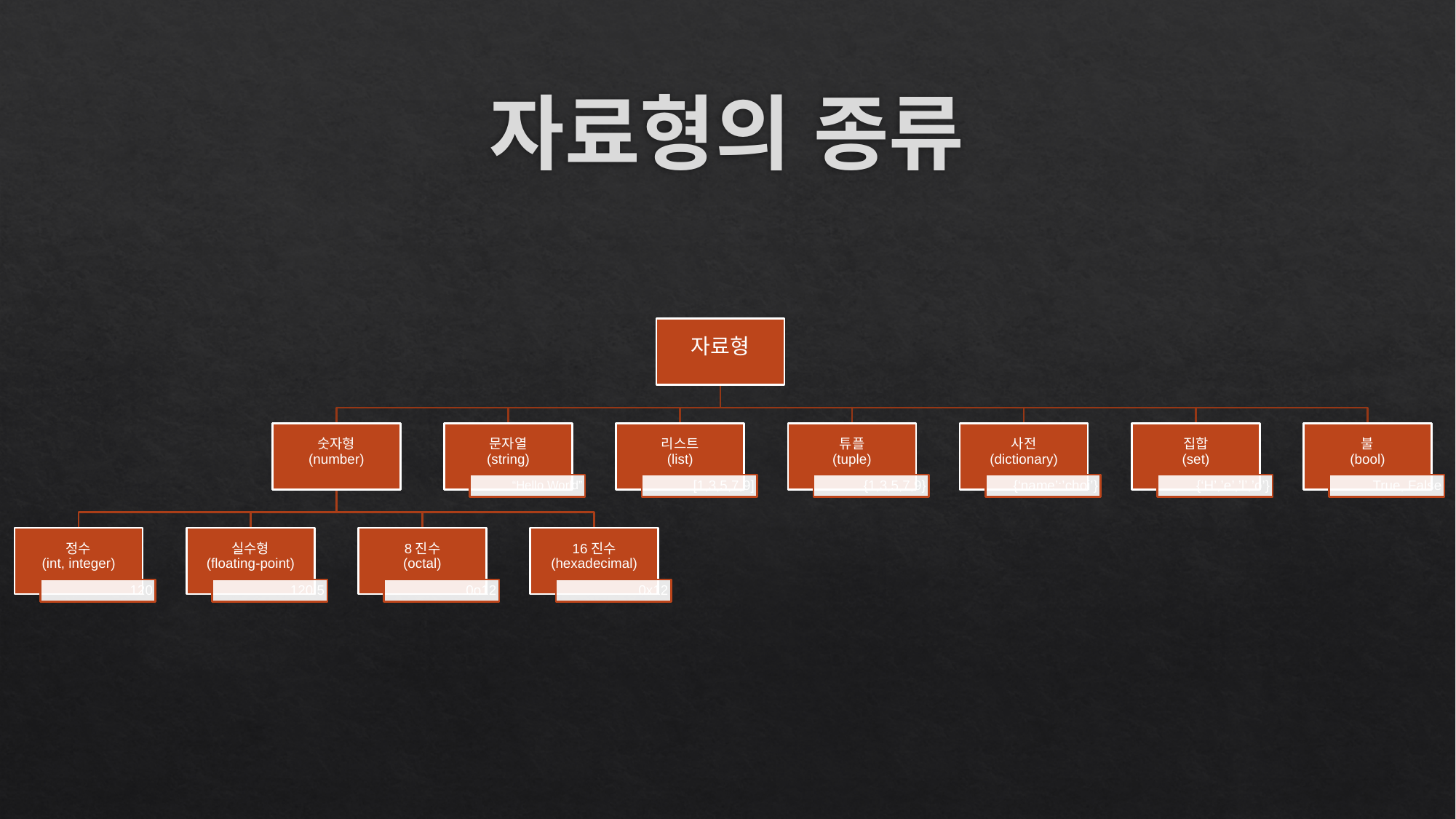

# 자료형의 종류
자료형

숫자형
(number)

정수
(int, integer)
120
실수형
(floating-point)
120.5
8진수
(octal)
0o12
16진수
(hexadecimal)
0x12
문자열
(string)
“Hello World”
리스트
(list)
[1,3,5,7,9]
튜플
(tuple)
{1,3,5,7,9}
사전
(dictionary)
{‘name’:’choi’}
집합
(set)
{‘H’,’e’,’l’,’o’}
불
(bool)
True, False